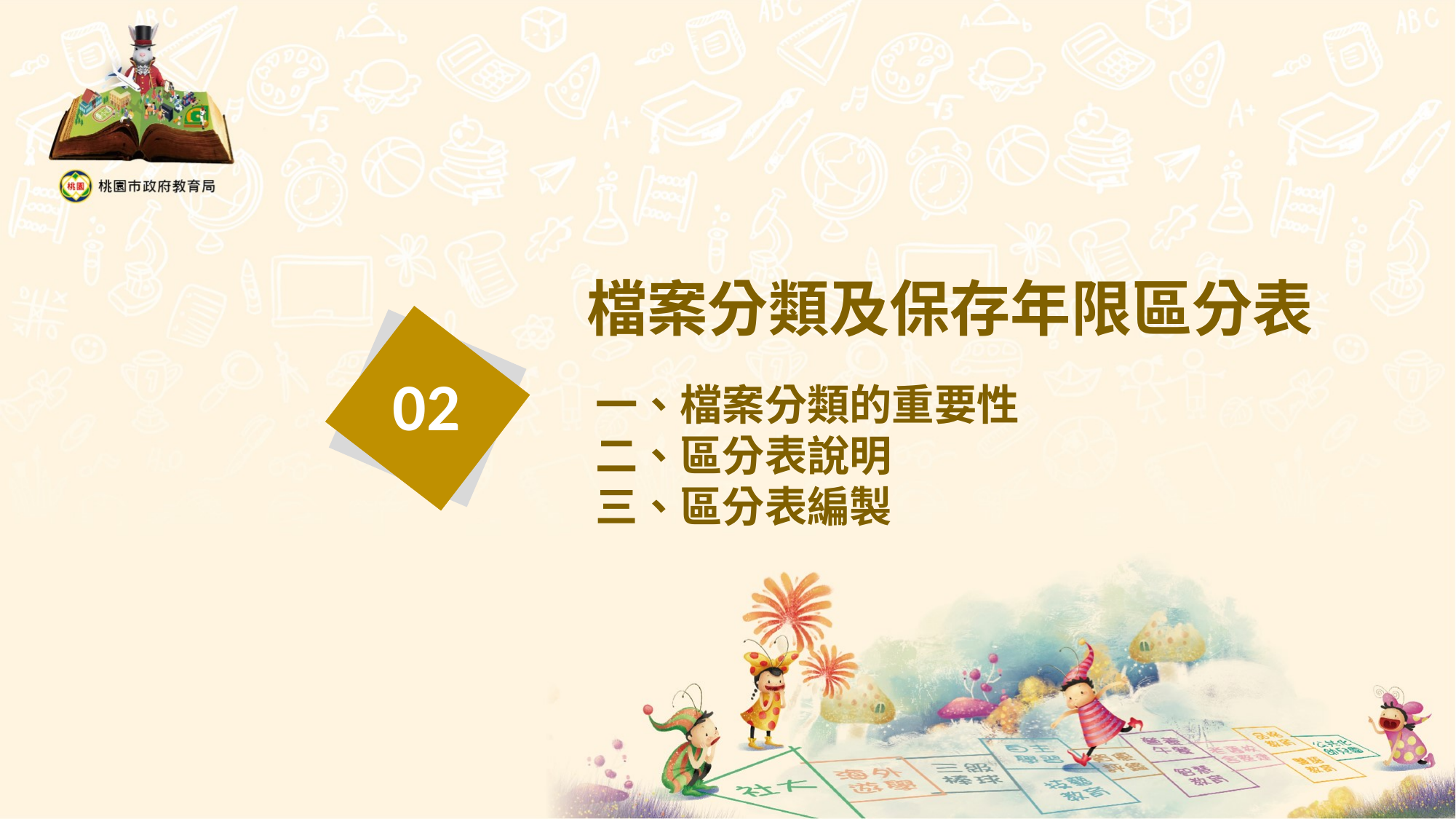

# 檔案分類及保存年限區分表

02
一、檔案分類的重要性
二、區分表說明
三、區分表編製